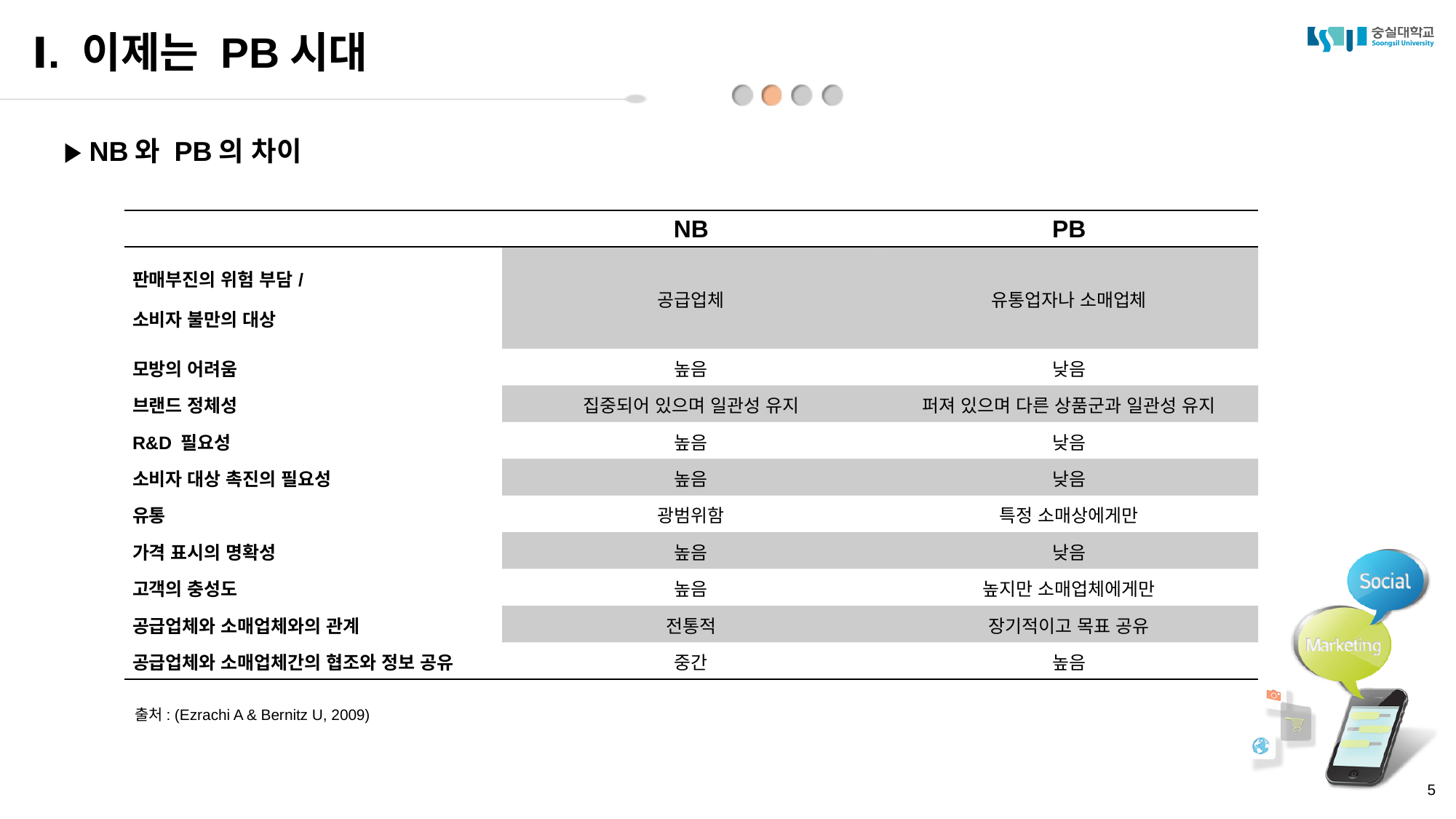

Ⅰ. 이제는 PB시대
▶ NB와 PB의 차이
|  | NB | PB |
| --- | --- | --- |
| 판매부진의 위험 부담/ 소비자 불만의 대상 | 공급업체 | 유통업자나 소매업체 |
| 모방의 어려움 | 높음 | 낮음 |
| 브랜드 정체성 | 집중되어 있으며 일관성 유지 | 퍼져 있으며 다른 상품군과 일관성 유지 |
| R&D 필요성 | 높음 | 낮음 |
| 소비자 대상 촉진의 필요성 | 높음 | 낮음 |
| 유통 | 광범위함 | 특정 소매상에게만 |
| 가격 표시의 명확성 | 높음 | 낮음 |
| 고객의 충성도 | 높음 | 높지만 소매업체에게만 |
| 공급업체와 소매업체와의 관계 | 전통적 | 장기적이고 목표 공유 |
| 공급업체와 소매업체간의 협조와 정보 공유 | 중간 | 높음 |
출처: (Ezrachi A & Bernitz U, 2009)
5